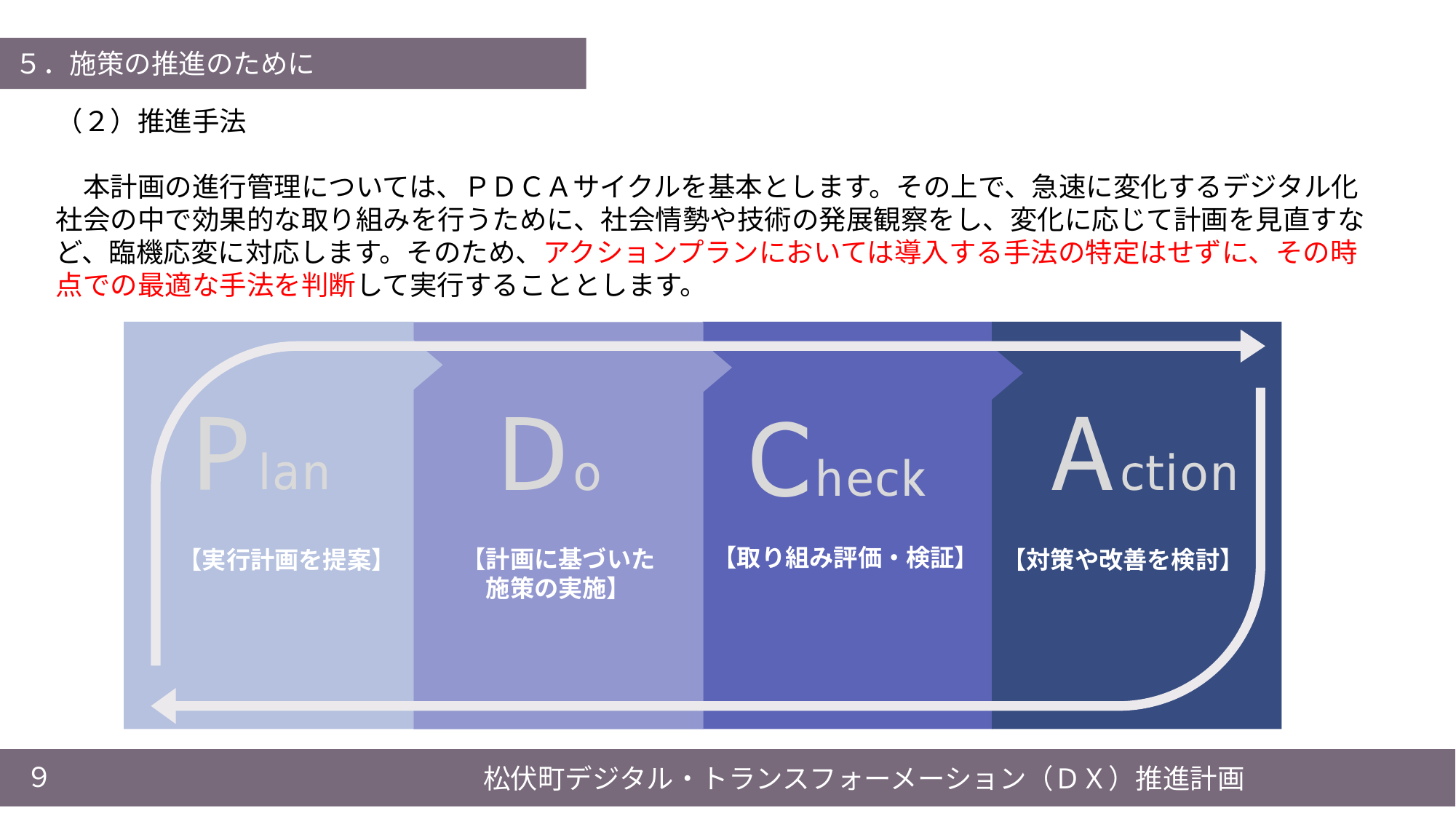

５．施策の推進のために
（２）推進手法

　本計画の進行管理については、ＰＤＣＡサイクルを基本とします。その上で、急速に変化するデジタル化社会の中で効果的な取り組みを行うために、社会情勢や技術の発展観察をし、変化に応じて計画を見直すなど、臨機応変に対応します。そのため、アクションプランにおいては導入する手法の特定はせずに、その時点での最適な手法を判断して実行することとします。

Plan
Do
Action

Check
【取り組み評価・検証】
【計画に基づいた
　施策の実施】
【実行計画を提案】
【対策や改善を検討】

９